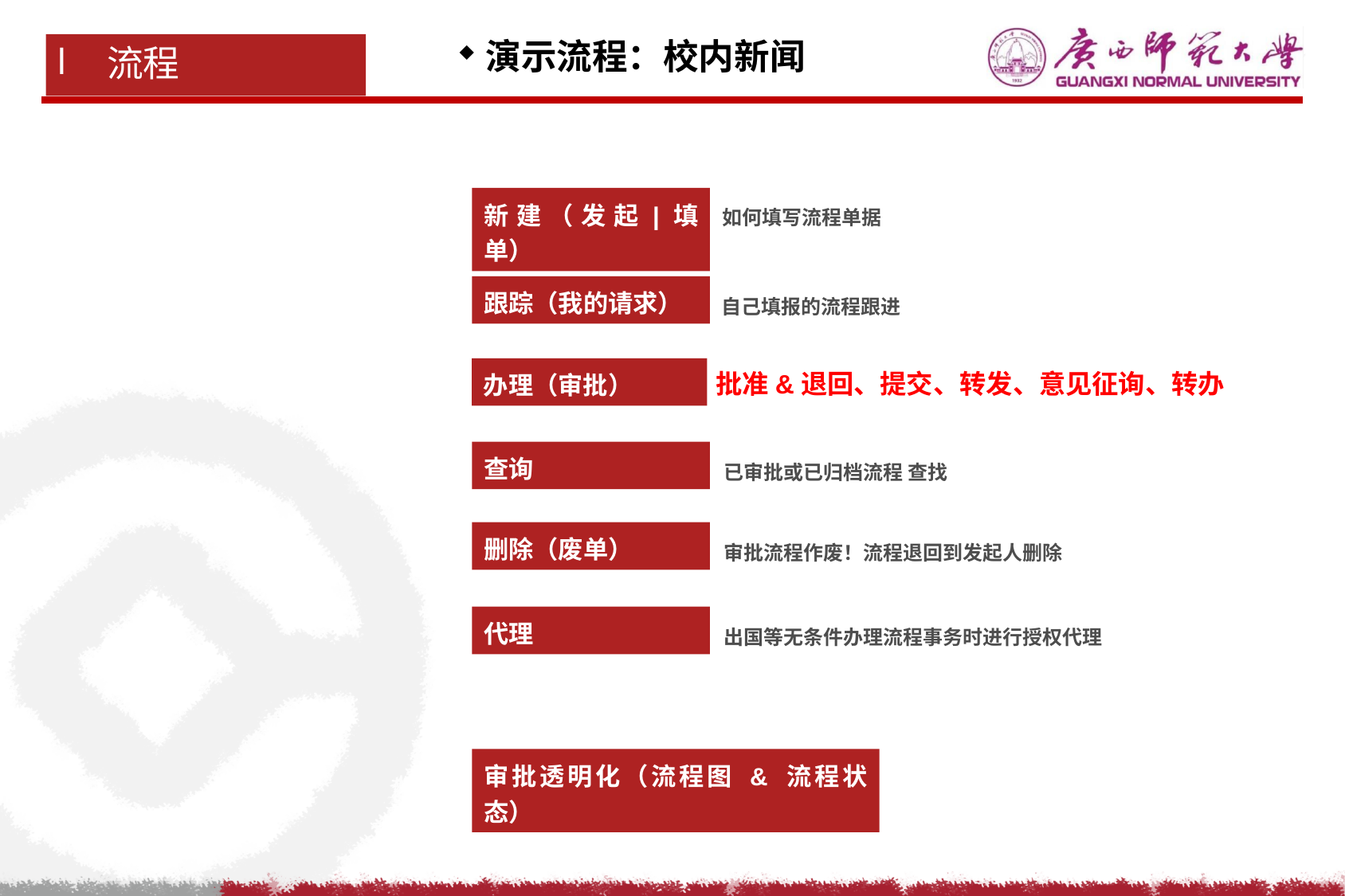

演示流程：校内新闻
    流程
新建（发起|填单）
如何填写流程单据
跟踪（我的请求）
自己填报的流程跟进
办理（审批）
批准&退回、提交、转发、意见征询、转办
查询
已审批或已归档流程 查找
删除（废单）
审批流程作废！流程退回到发起人删除
代理
出国等无条件办理流程事务时进行授权代理
审批透明化（流程图 & 流程状态）